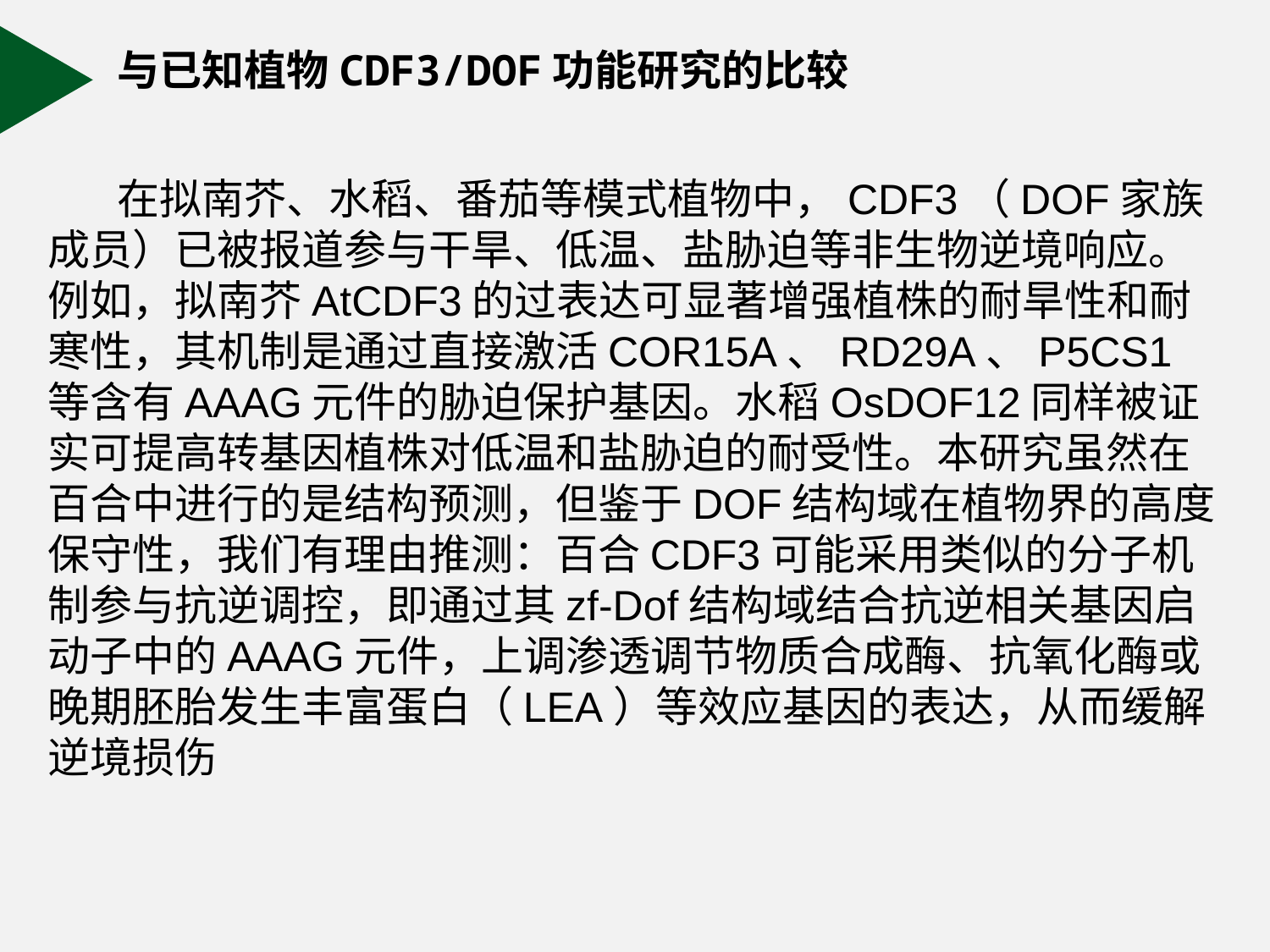

与已知植物CDF3/DOF功能研究的比较
          在拟南芥、水稻、番茄等模式植物中，CDF3（DOF家族成员）已被报道参与干旱、低温、盐胁迫等非生物逆境响应。例如，拟南芥AtCDF3的过表达可显著增强植株的耐旱性和耐寒性，其机制是通过直接激活COR15A、RD29A、P5CS1等含有AAAG元件的胁迫保护基因。水稻OsDOF12同样被证实可提高转基因植株对低温和盐胁迫的耐受性。本研究虽然在百合中进行的是结构预测，但鉴于DOF结构域在植物界的高度保守性，我们有理由推测：百合CDF3可能采用类似的分子机制参与抗逆调控，即通过其zf-Dof结构域结合抗逆相关基因启动子中的AAAG元件，上调渗透调节物质合成酶、抗氧化酶或晚期胚胎发生丰富蛋白（LEA）等效应基因的表达，从而缓解逆境损伤